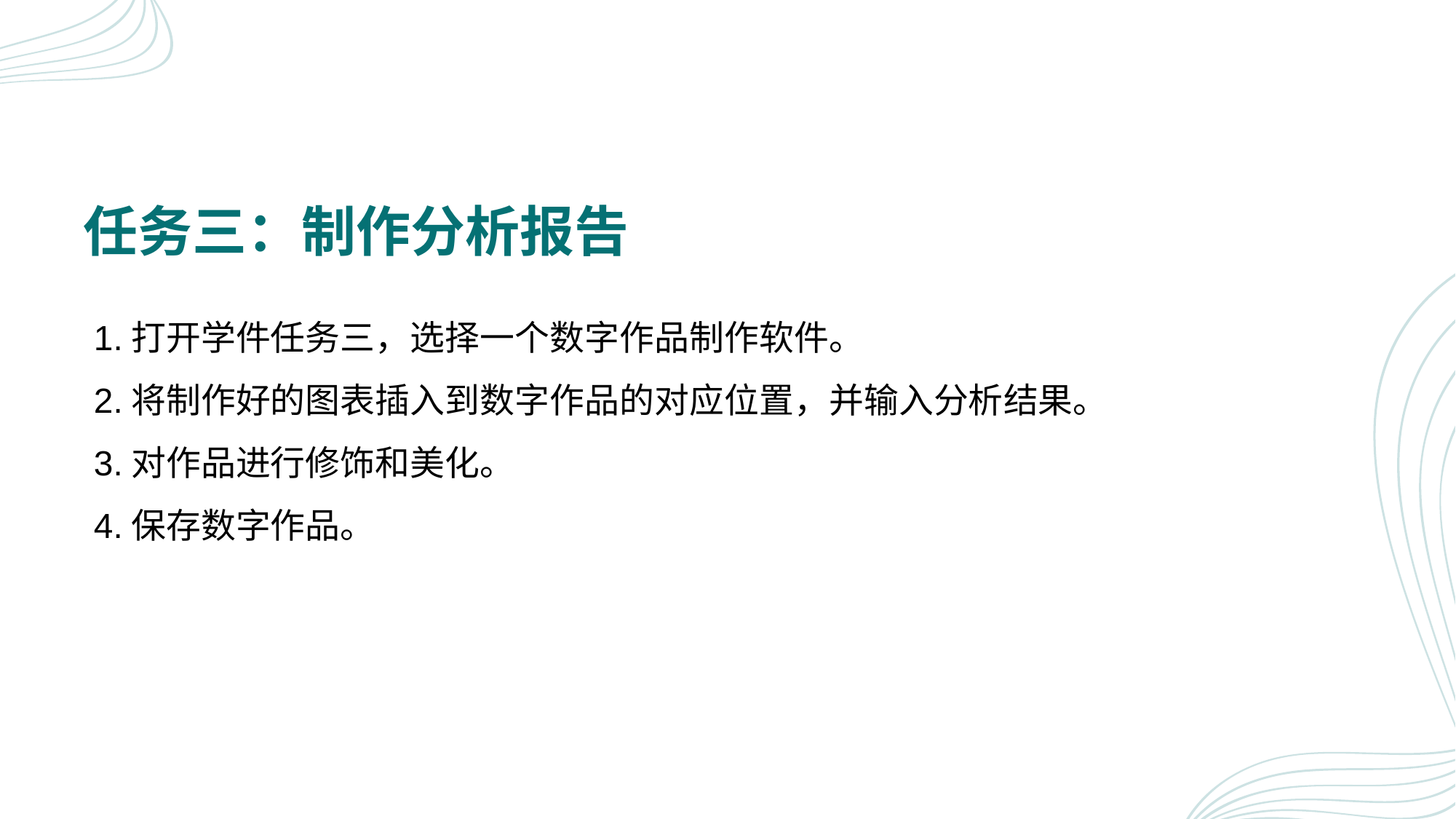

# 任务三：制作分析报告
1.打开学件任务三，选择一个数字作品制作软件。
2.将制作好的图表插入到数字作品的对应位置，并输入分析结果。
3.对作品进行修饰和美化。
4.保存数字作品。